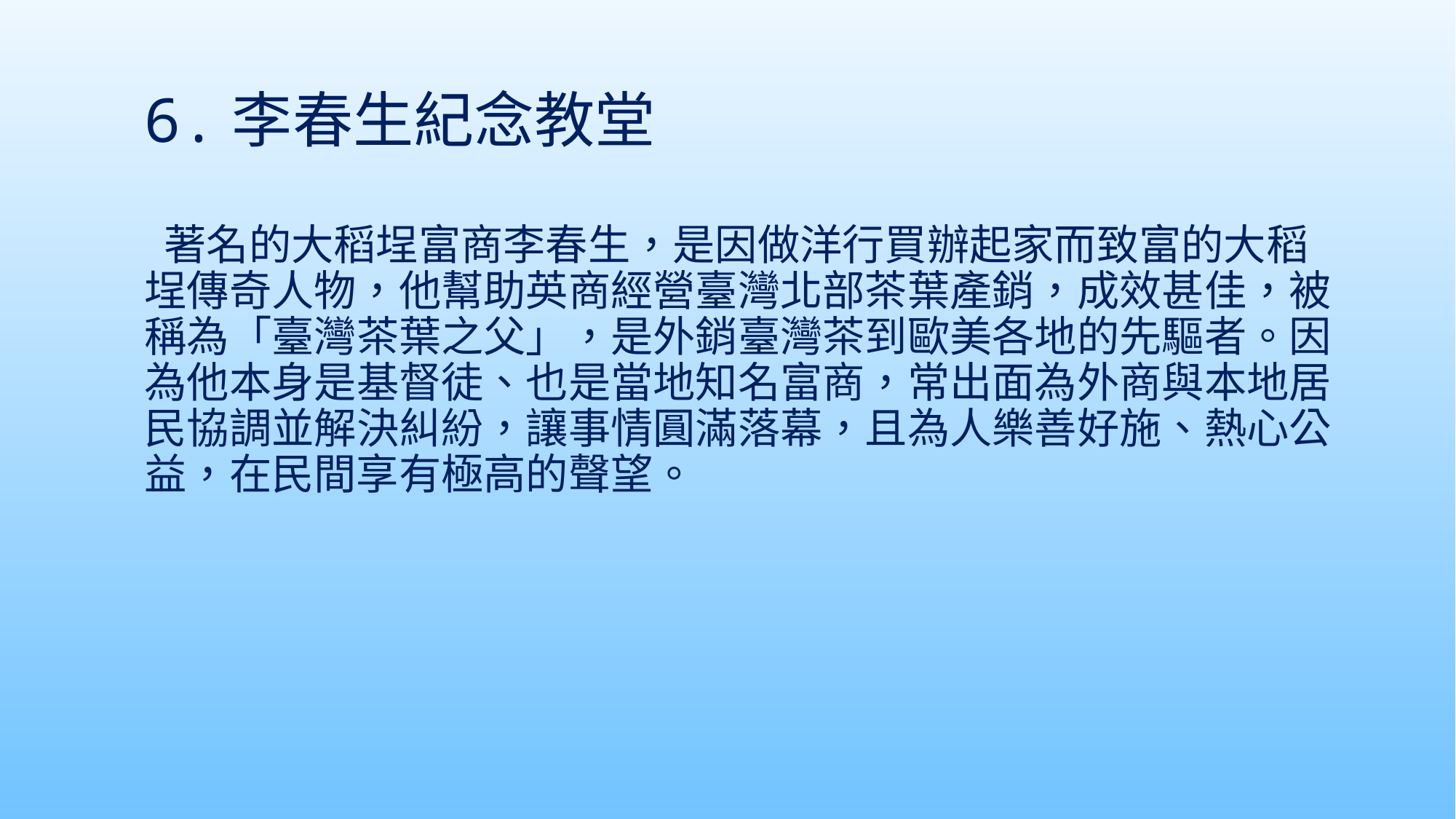

# 6.李春生紀念教堂
 著名的大稻埕富商李春生，是因做洋行買辦起家而致富的大稻埕傳奇人物，他幫助英商經營臺灣北部茶葉產銷，成效甚佳，被稱為「臺灣茶葉之父」，是外銷臺灣茶到歐美各地的先驅者。因為他本身是基督徒、也是當地知名富商，常出面為外商與本地居民協調並解決糾紛，讓事情圓滿落幕，且為人樂善好施、熱心公益，在民間享有極高的聲望。